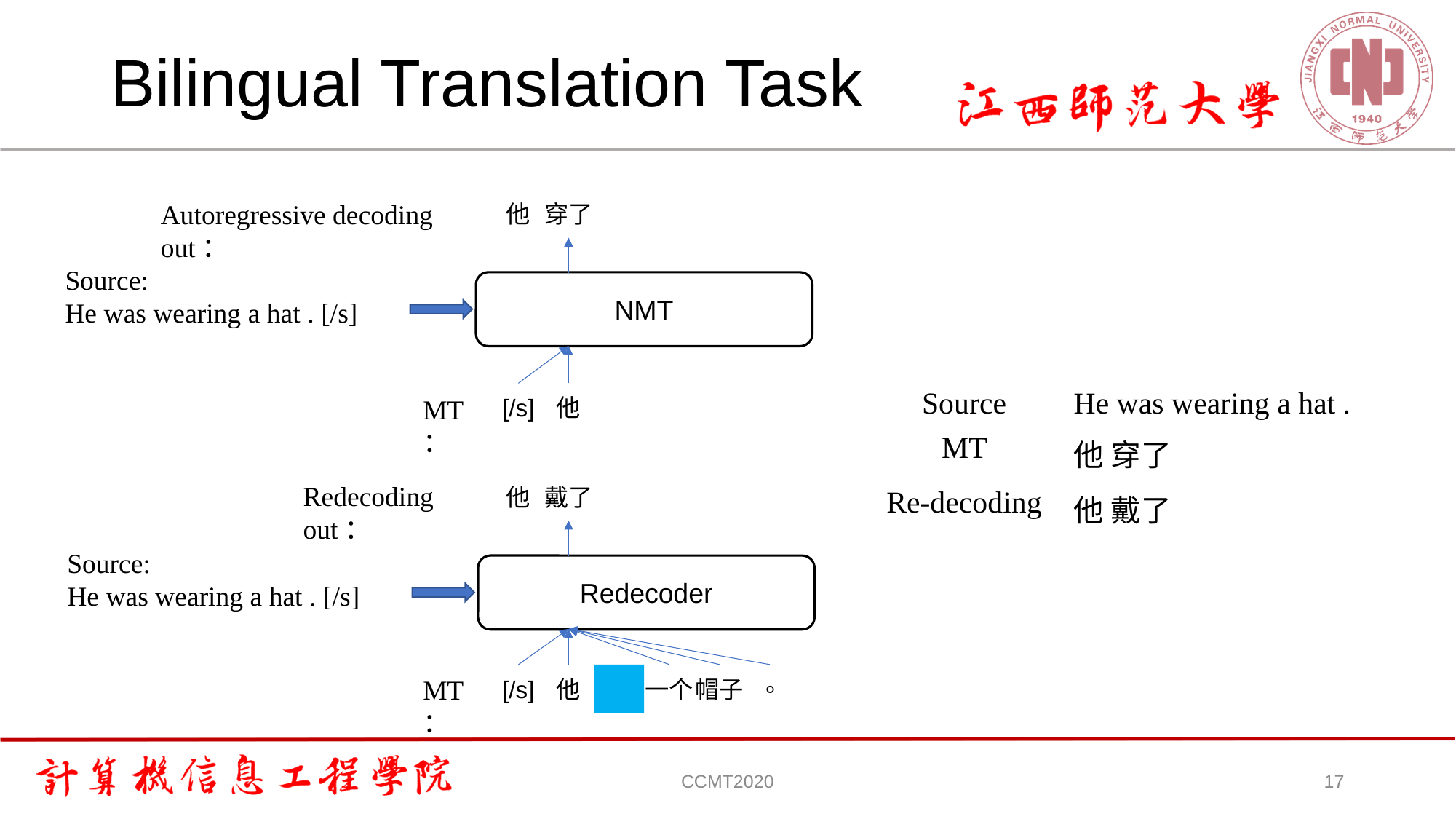

Bilingual Translation Task
他
穿了

Autoregressive decoding out：
Source:
He was wearing a hat . [/s]
NMT

| Source | He was wearing a hat . |
| --- | --- |
| MT | 他 穿了 |
| Re-decoding | 他 戴了 |
[/s]
他

MT：
他
戴了

Redecoding out：
Source:
He was wearing a hat . [/s]
Redecoder

[/s]
他

一个
帽子
  。
MT：
CCMT2020
17